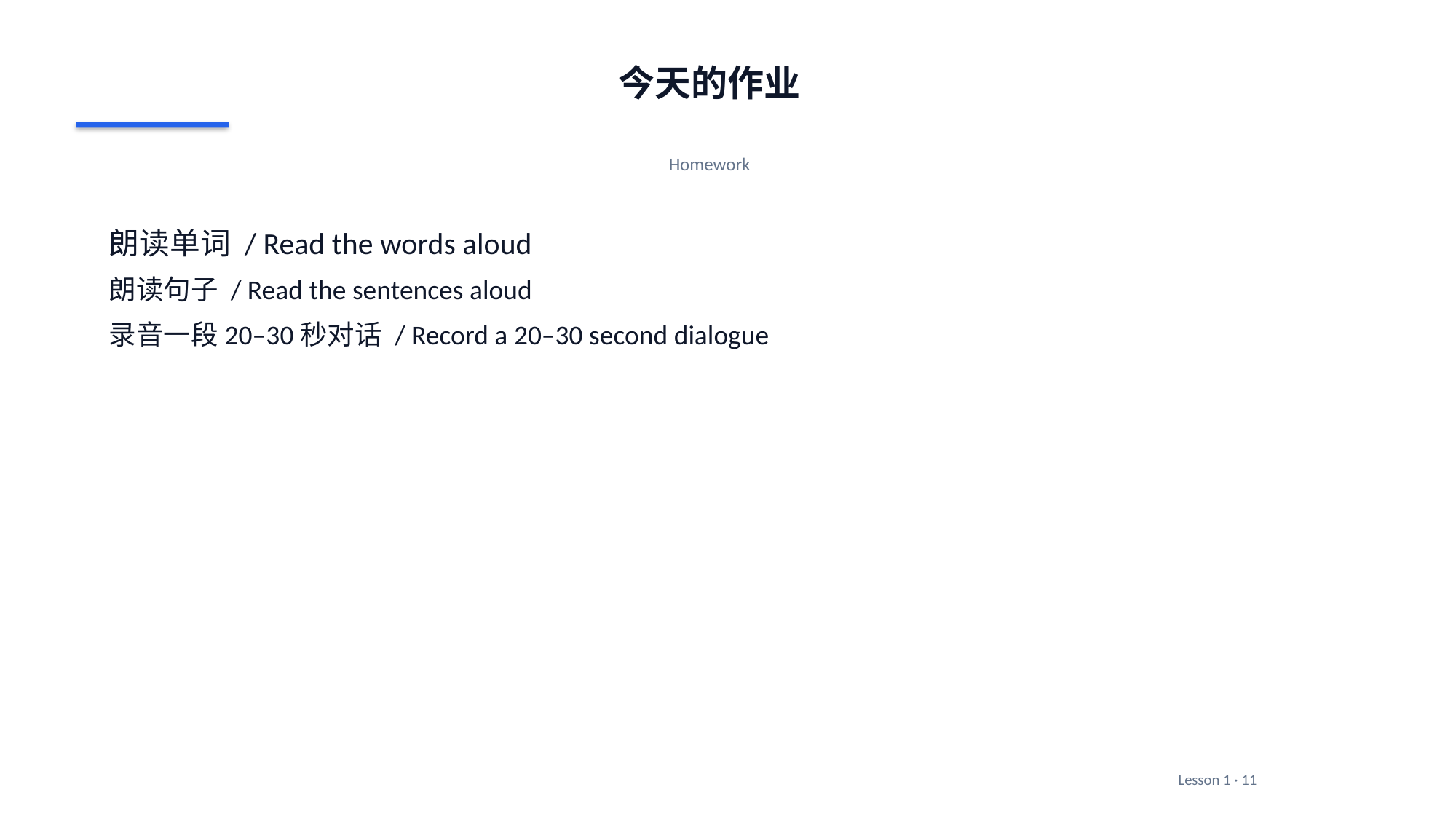

今天的作业

Homework
朗读单词 / Read the words aloud
朗读句子 / Read the sentences aloud
录音一段20–30秒对话 / Record a 20–30 second dialogue
Lesson 1 · 11